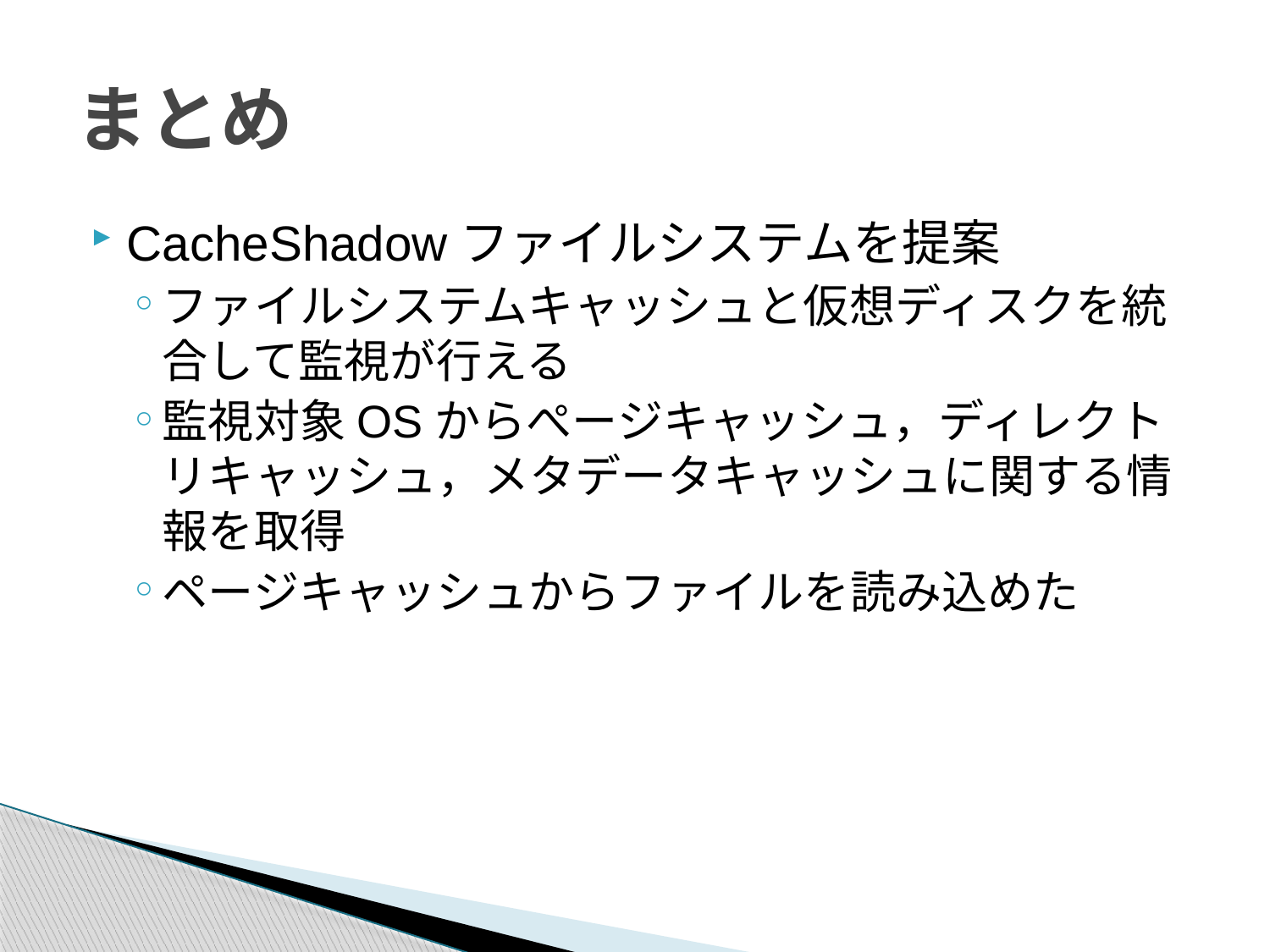

# まとめ
CacheShadowファイルシステムを提案
ファイルシステムキャッシュと仮想ディスクを統合して監視が行える
監視対象OSからぺージキャッシュ，ディレクトリキャッシュ，メタデータキャッシュに関する情報を取得
ページキャッシュからファイルを読み込めた